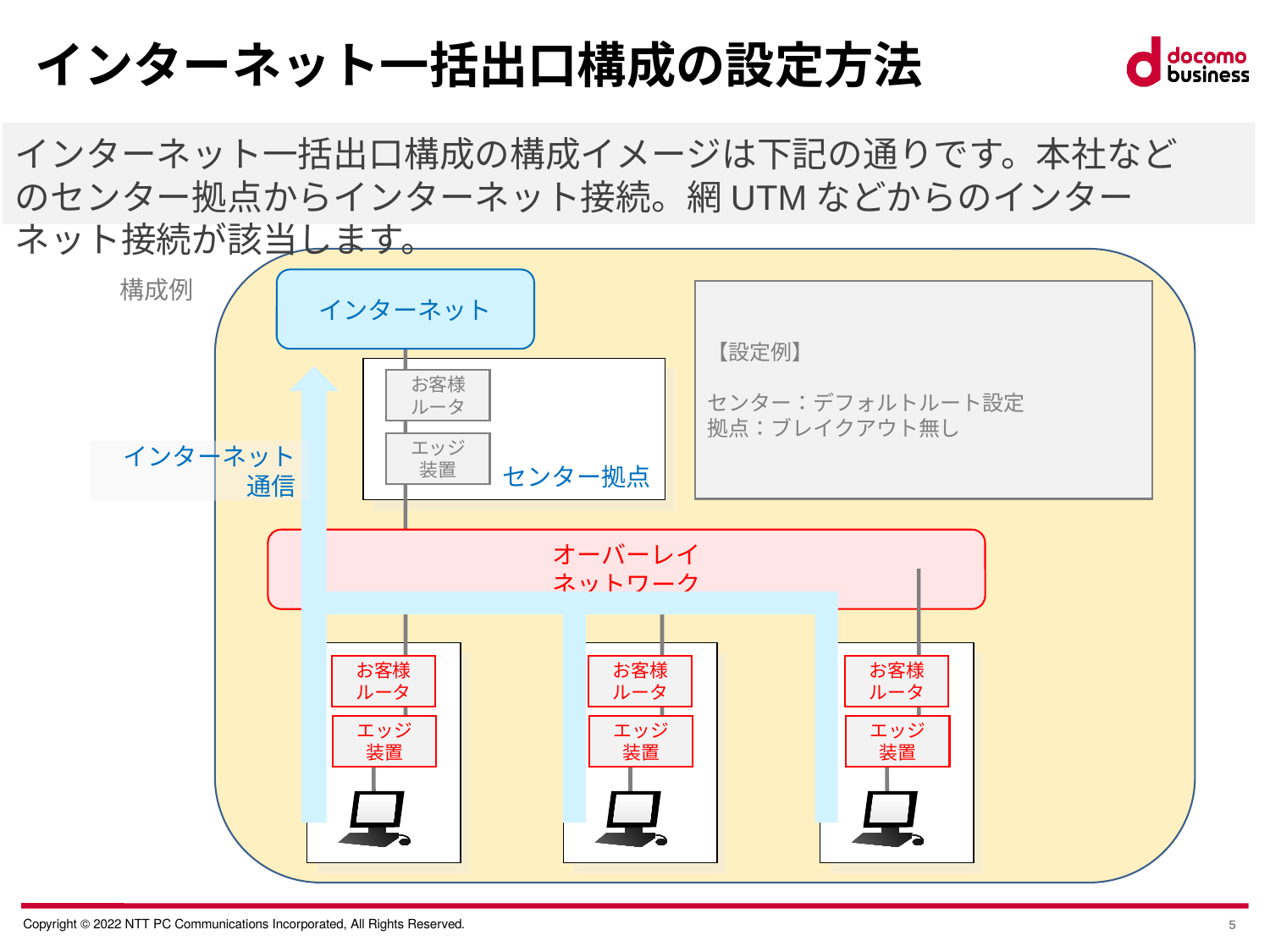

# インターネット一括出口構成の設定方法

インターネット一括出口構成の構成イメージは下記の通りです。本社などのセンター拠点からインターネット接続。網UTMなどからのインターネット接続が該当します。
構成例

インターネット
【設定例】

センター：デフォルトルート設定
拠点：ブレイクアウト無し

お客様
ルータ
エッジ
装置
インターネット通信
センター拠点
オーバーレイ
ネットワーク

お客様
ルータ
お客様
ルータ
お客様
ルータ

エッジ
装置
エッジ
装置
エッジ
装置